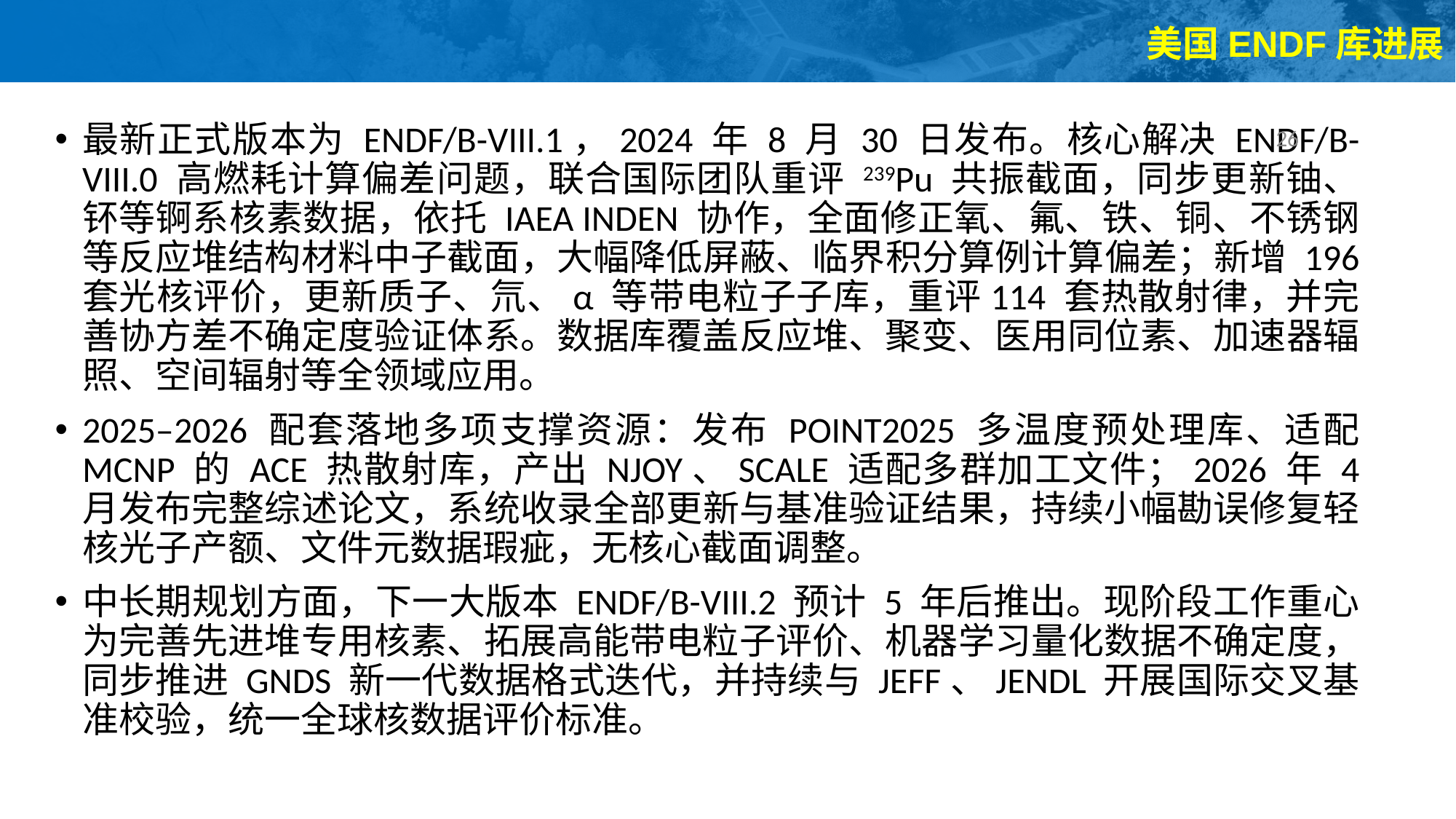

美国ENDF库进展
26
最新正式版本为 ENDF/B-VIII.1，2024 年 8 月 30 日发布。核心解决 ENDF/B-VIII.0 高燃耗计算偏差问题，联合国际团队重评 239Pu 共振截面，同步更新铀、钚等锕系核素数据，依托 IAEA INDEN 协作，全面修正氧、氟、铁、铜、不锈钢等反应堆结构材料中子截面，大幅降低屏蔽、临界积分算例计算偏差；新增 196 套光核评价，更新质子、氘、α 等带电粒子子库，重评114 套热散射律，并完善协方差不确定度验证体系。数据库覆盖反应堆、聚变、医用同位素、加速器辐照、空间辐射等全领域应用。
2025–2026 配套落地多项支撑资源：发布 POINT2025 多温度预处理库、适配 MCNP 的 ACE 热散射库，产出 NJOY、SCALE 适配多群加工文件；2026 年 4 月发布完整综述论文，系统收录全部更新与基准验证结果，持续小幅勘误修复轻核光子产额、文件元数据瑕疵，无核心截面调整。
中长期规划方面，下一大版本 ENDF/B-VIII.2 预计 5 年后推出。现阶段工作重心为完善先进堆专用核素、拓展高能带电粒子评价、机器学习量化数据不确定度，同步推进 GNDS 新一代数据格式迭代，并持续与 JEFF、JENDL 开展国际交叉基准校验，统一全球核数据评价标准。